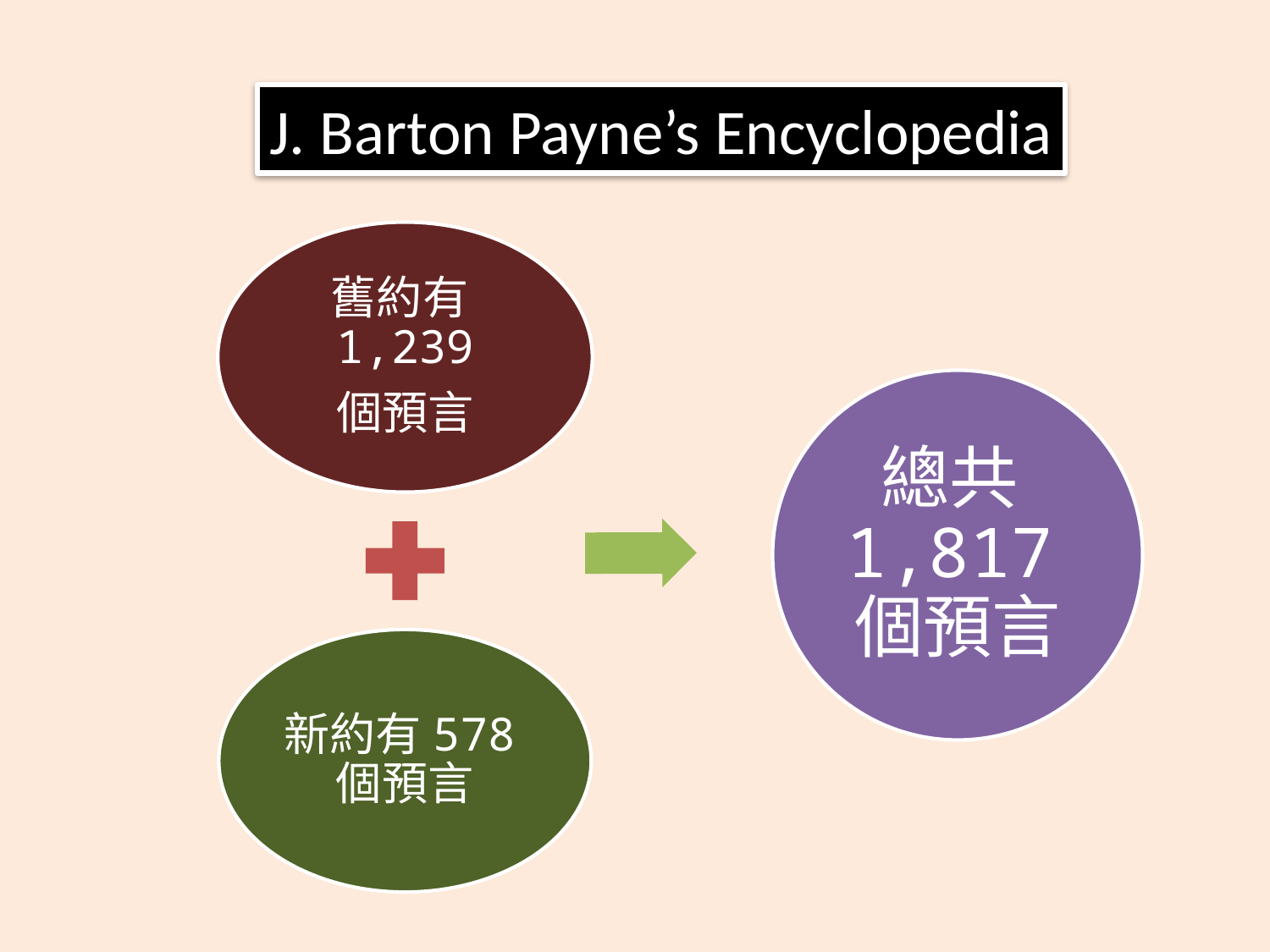

J. Barton Payne’s Encyclopedia
舊約有1,239
個預言

新約有578個預言

總共1,817個預言